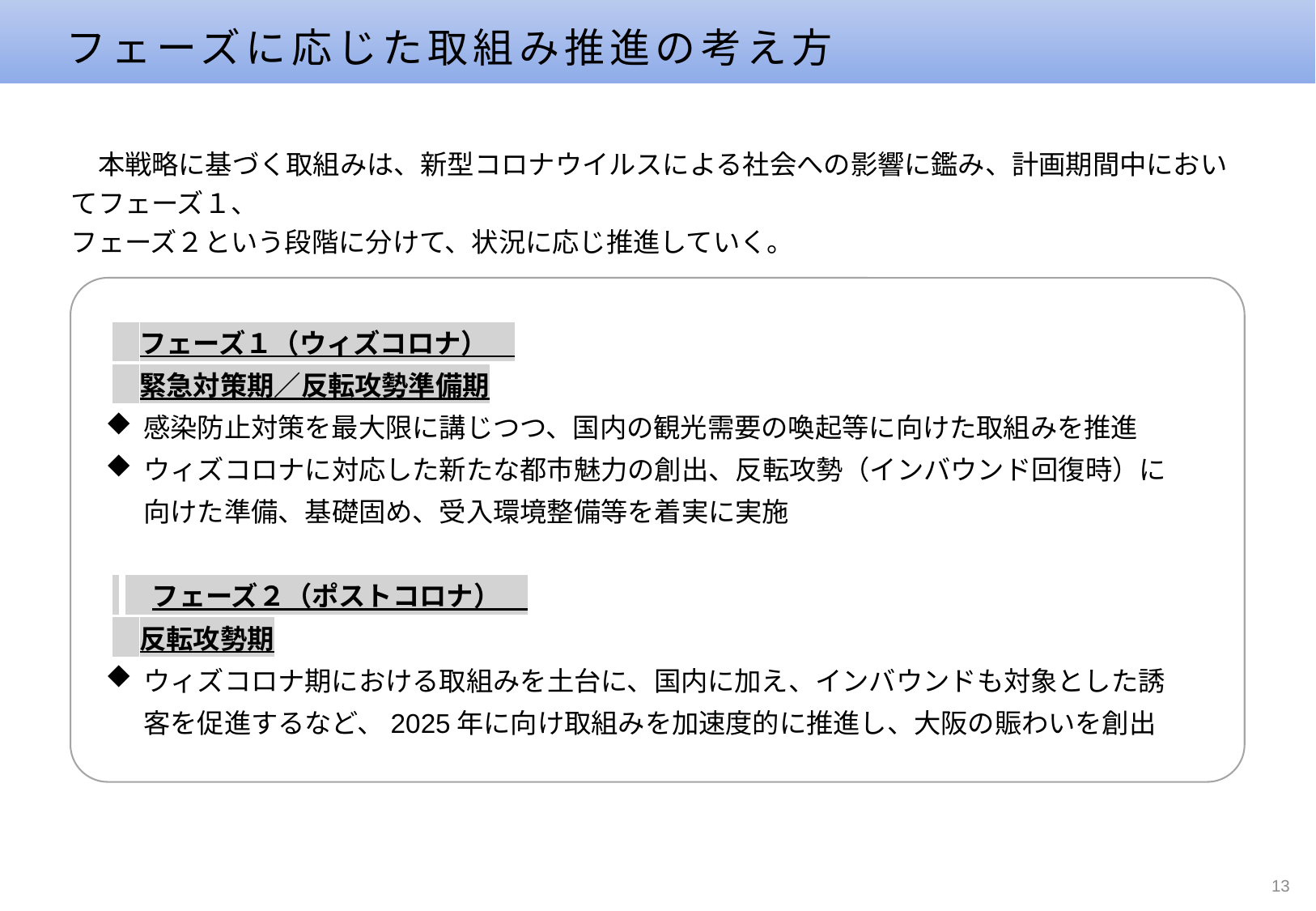

フェーズに応じた取組み推進の考え方
　本戦略に基づく取組みは、新型コロナウイルスによる社会への影響に鑑み、計画期間中においてフェーズ１、
フェーズ２という段階に分けて、状況に応じ推進していく。

　フェーズ１（ウィズコロナ）
　緊急対策期／反転攻勢準備期
感染防止対策を最大限に講じつつ、国内の観光需要の喚起等に向けた取組みを推進
ウィズコロナに対応した新たな都市魅力の創出、反転攻勢（インバウンド回復時）に向けた準備、基礎固め、受入環境整備等を着実に実施

 　フェーズ２（ポストコロナ）
　反転攻勢期
ウィズコロナ期における取組みを土台に、国内に加え、インバウンドも対象とした誘客を促進するなど、2025年に向け取組みを加速度的に推進し、大阪の賑わいを創出
13